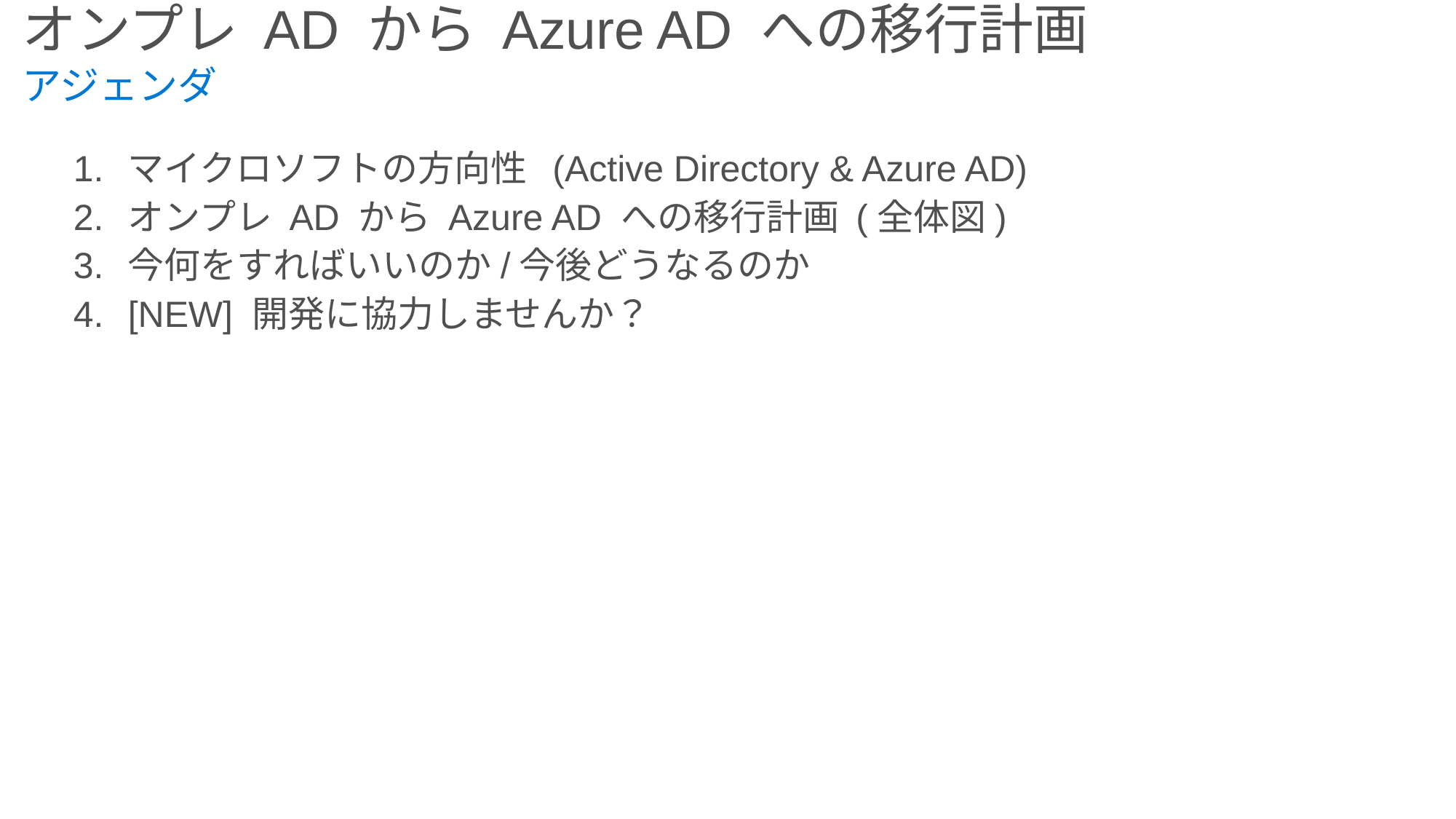

オンプレ AD から Azure AD への移行計画
アジェンダ
マイクロソフトの方向性  (Active Directory & Azure AD)
オンプレ AD から Azure AD への移行計画 (全体図)
今何をすればいいのか/今後どうなるのか
[NEW] 開発に協力しませんか？